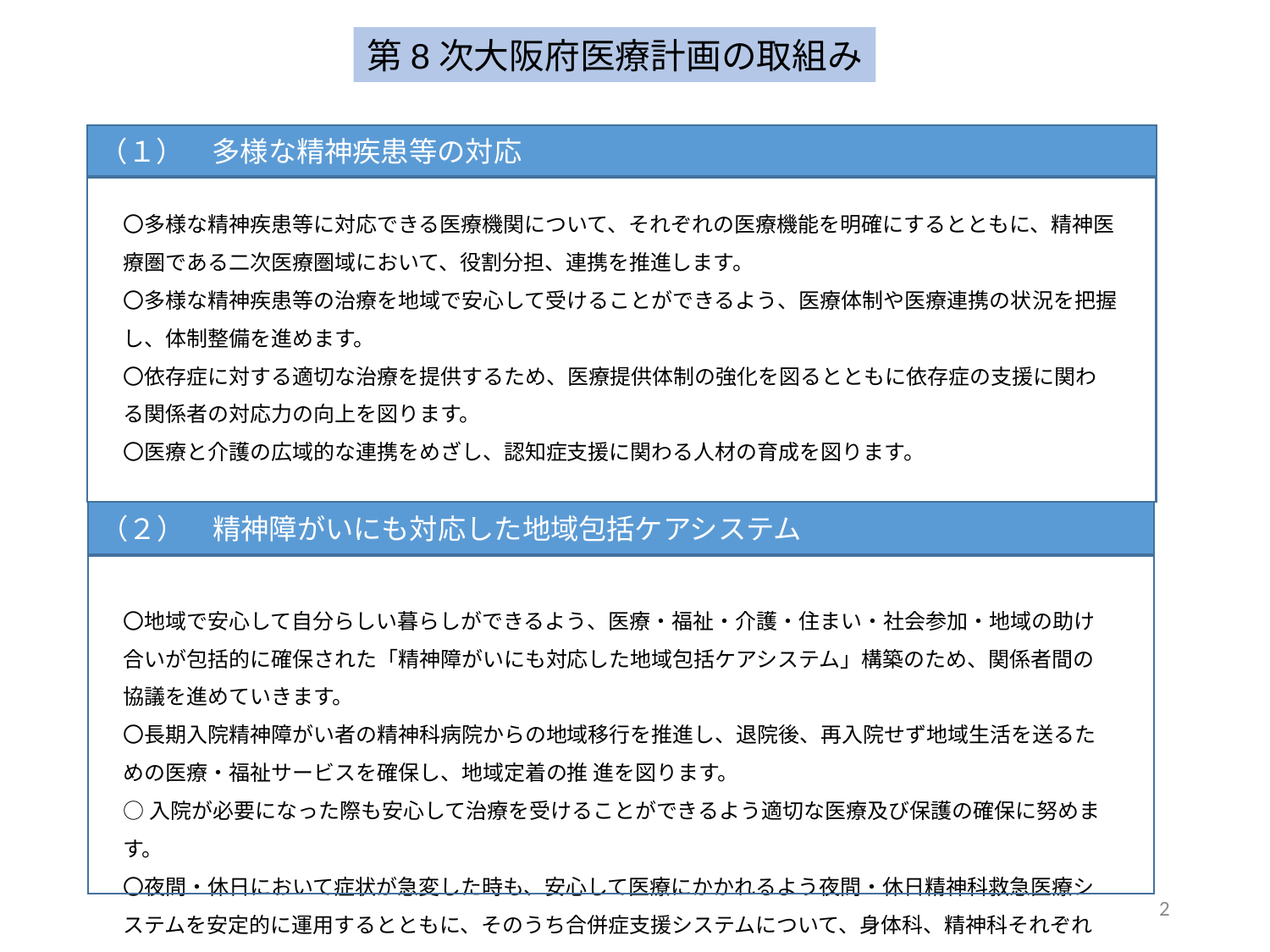

第8次大阪府医療計画の取組み
（１）　多様な精神疾患等の対応

〇多様な精神疾患等に対応できる医療機関について、それぞれの医療機能を明確にするとともに、精神医療圏である二次医療圏域において、役割分担、連携を推進します。
〇多様な精神疾患等の治療を地域で安心して受けることができるよう、医療体制や医療連携の状況を把握し、体制整備を進めます。
〇依存症に対する適切な治療を提供するため、医療提供体制の強化を図るとともに依存症の支援に関わる関係者の対応力の向上を図ります。
〇医療と介護の広域的な連携をめざし、認知症支援に関わる人材の育成を図ります。
（２）　精神障がいにも対応した地域包括ケアシステム

〇地域で安心して自分らしい暮らしができるよう、医療・福祉・介護・住まい・社会参加・地域の助け合いが包括的に確保された「精神障がいにも対応した地域包括ケアシステム」構築のため、関係者間の協議を進めていきます。
〇長期入院精神障がい者の精神科病院からの地域移行を推進し、退院後、再入院せず地域生活を送るための医療・福祉サービスを確保し、地域定着の推 進を図ります。
○入院が必要になった際も安心して治療を受けることができるよう適切な医療及び保護の確保に努めます。
〇夜間・休日において症状が急変した時も、安心して医療にかかれるよう夜間・休日精神科救急医療システムを安定的に運用するとともに、そのうち合併症支援システムについて、身体科、精神科それぞれの症状にあった必要な医療を受けることができるシステムの運用をめざします。

2